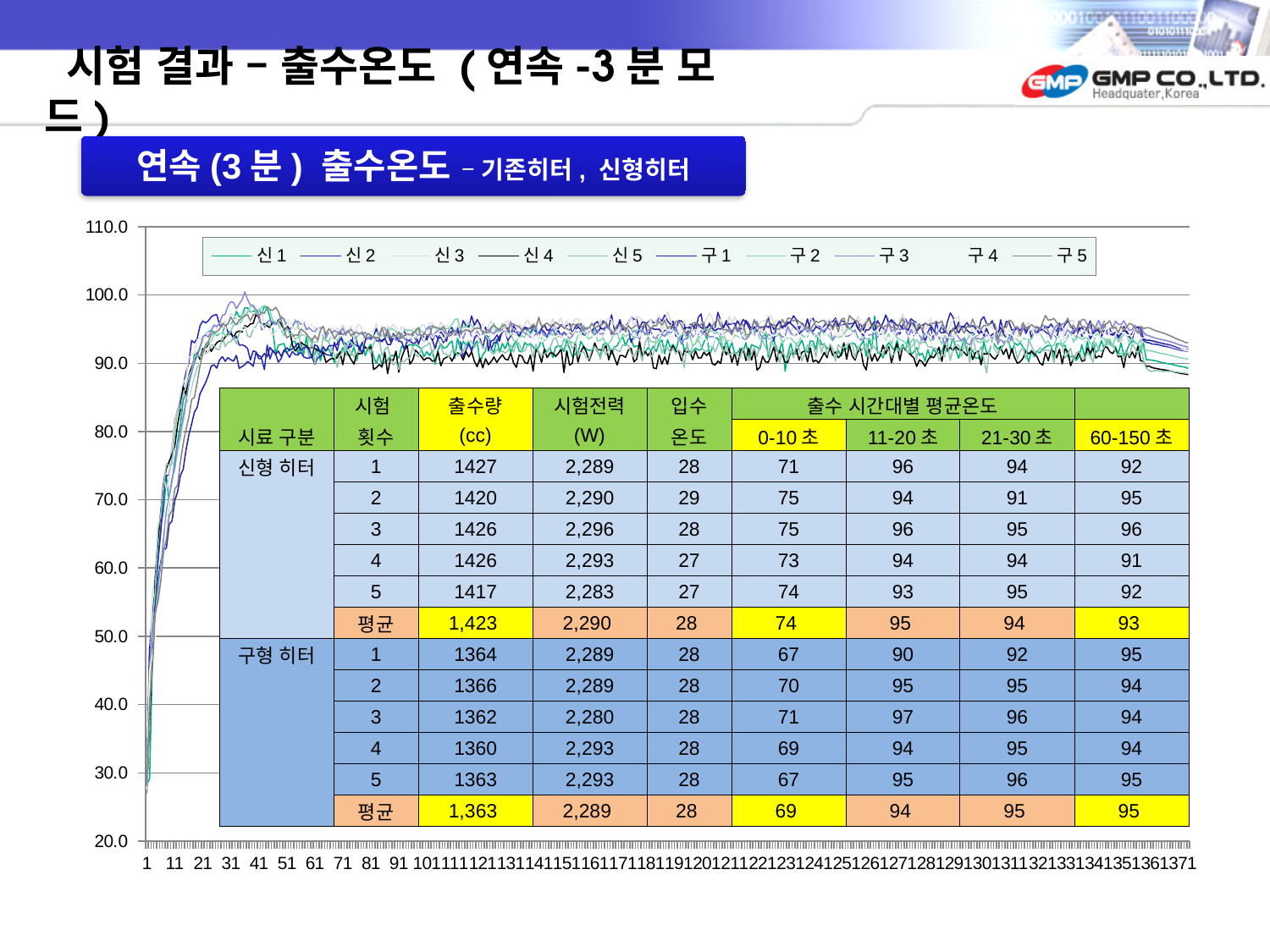

# 시험 결과 – 출수온도 (연속-3분 모드)
연속(3분) 출수온도 – 기존히터, 신형히터

### Chart

| Category |  |  |  |  |  |  |  |  |  |  |
|---|---|---|---|---|---|---|---|---|---|---|
|  | 시험 | 출수량 | 시험전력 | 입수 | 출수 시간대별 평균온도 |  |  |  |
| --- | --- | --- | --- | --- | --- | --- | --- | --- |
| 시료 구분 | 횟수 | (cc) | (W) | 온도 | 0-10초 | 11-20초 | 21-30초 | 60-150초 |
| 신형 히터 | 1 | 1427 | 2,289 | 28 | 71 | 96 | 94 | 92 |
|  | 2 | 1420 | 2,290 | 29 | 75 | 94 | 91 | 95 |
|  | 3 | 1426 | 2,296 | 28 | 75 | 96 | 95 | 96 |
|  | 4 | 1426 | 2,293 | 27 | 73 | 94 | 94 | 91 |
|  | 5 | 1417 | 2,283 | 27 | 74 | 93 | 95 | 92 |
|  | 평균 | 1,423 | 2,290 | 28 | 74 | 95 | 94 | 93 |
| 구형 히터 | 1 | 1364 | 2,289 | 28 | 67 | 90 | 92 | 95 |
|  | 2 | 1366 | 2,289 | 28 | 70 | 95 | 95 | 94 |
|  | 3 | 1362 | 2,280 | 28 | 71 | 97 | 96 | 94 |
|  | 4 | 1360 | 2,293 | 28 | 69 | 94 | 95 | 94 |
|  | 5 | 1363 | 2,293 | 28 | 67 | 95 | 96 | 95 |
|  | 평균 | 1,363 | 2,289 | 28 | 69 | 94 | 95 | 95 |